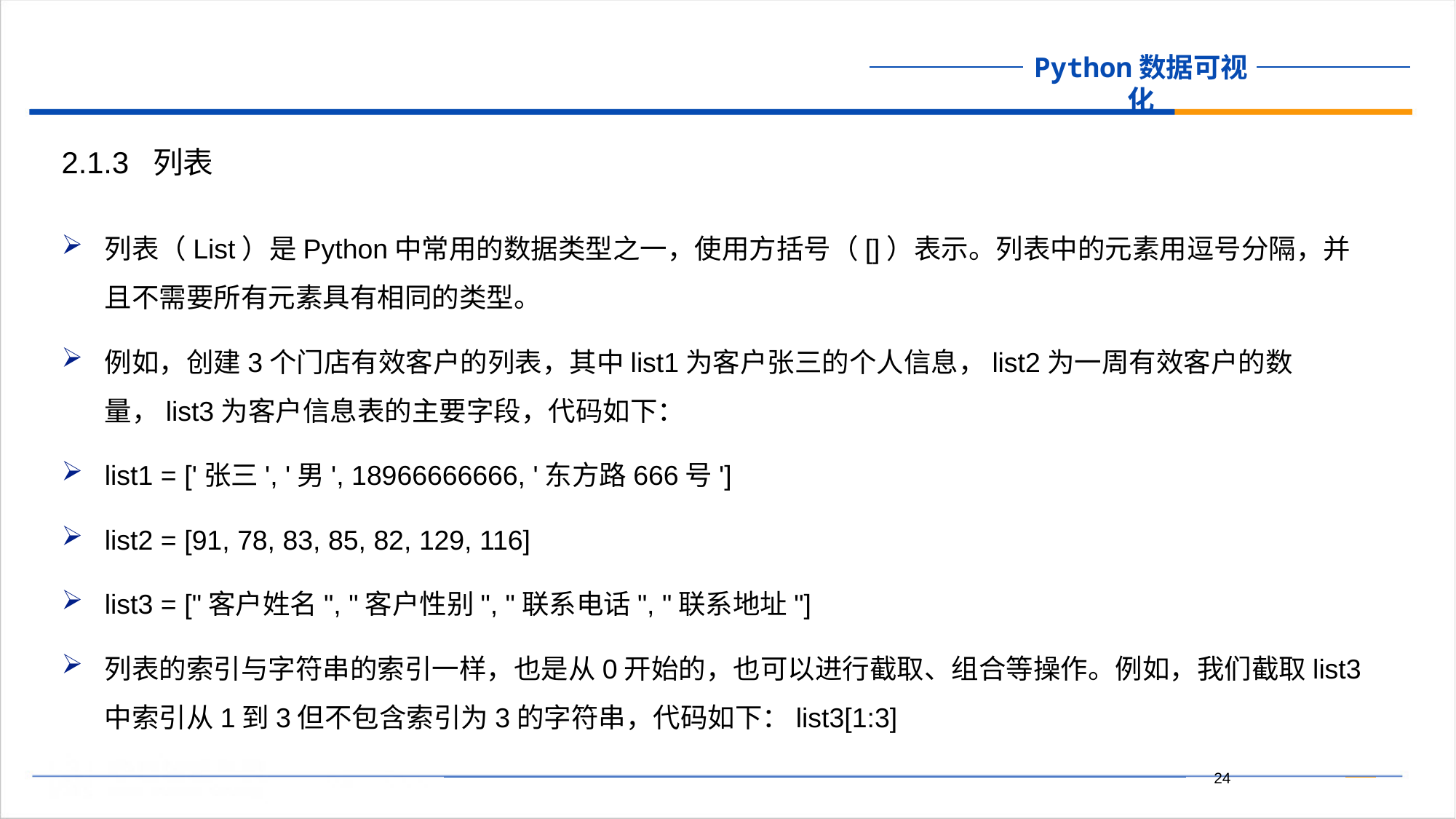

2.1.3  列表
列表（List）是Python中常用的数据类型之一，使用方括号（[]）表示。列表中的元素用逗号分隔，并且不需要所有元素具有相同的类型。
例如，创建3个门店有效客户的列表，其中list1为客户张三的个人信息，list2为一周有效客户的数量，list3为客户信息表的主要字段，代码如下：
list1 = ['张三', '男', 18966666666, '东方路666号']
list2 = [91, 78, 83, 85, 82, 129, 116]
list3 = ["客户姓名", "客户性别", "联系电话", "联系地址"]
列表的索引与字符串的索引一样，也是从0开始的，也可以进行截取、组合等操作。例如，我们截取list3中索引从1到3但不包含索引为3的字符串，代码如下：list3[1:3]